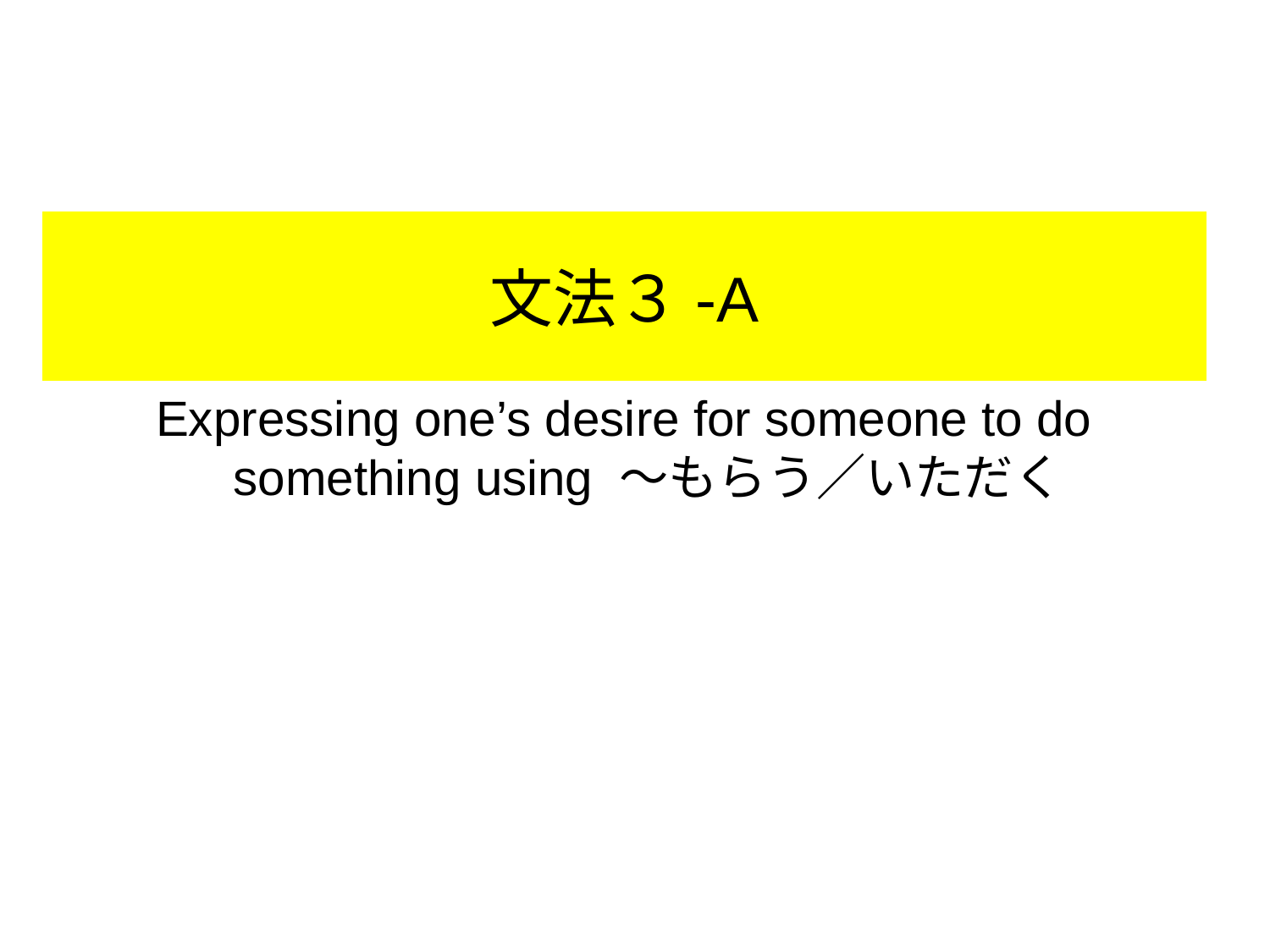

# 文法３-A
Expressing one’s desire for someone to do something using 〜もらう／いただく